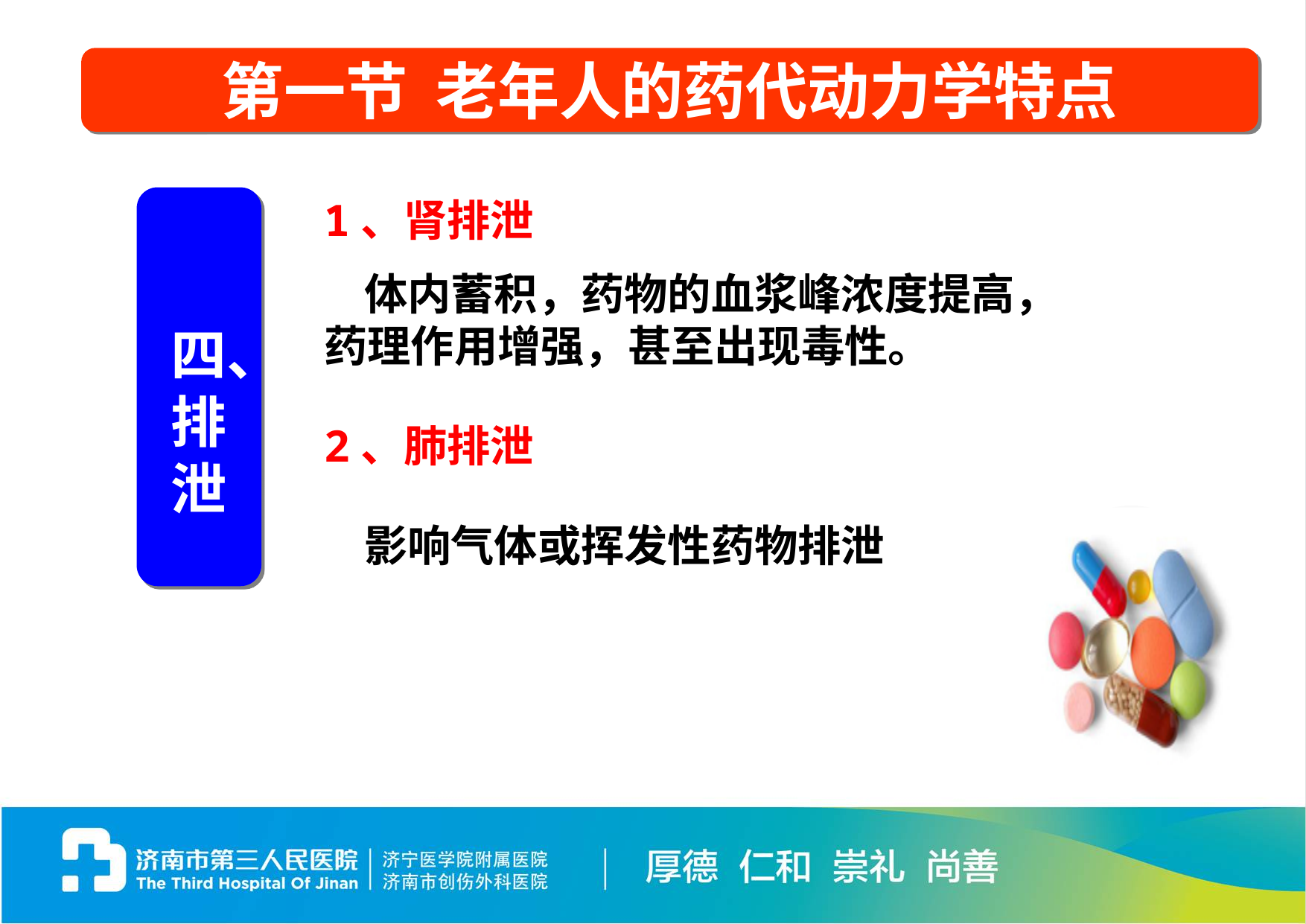

第一节  老年人的药代动力学特点
  四、排泄
1、肾排泄
   体内蓄积，药物的血浆峰浓度提高，药理作用增强，甚至出现毒性。
2、肺排泄
   影响气体或挥发性药物排泄